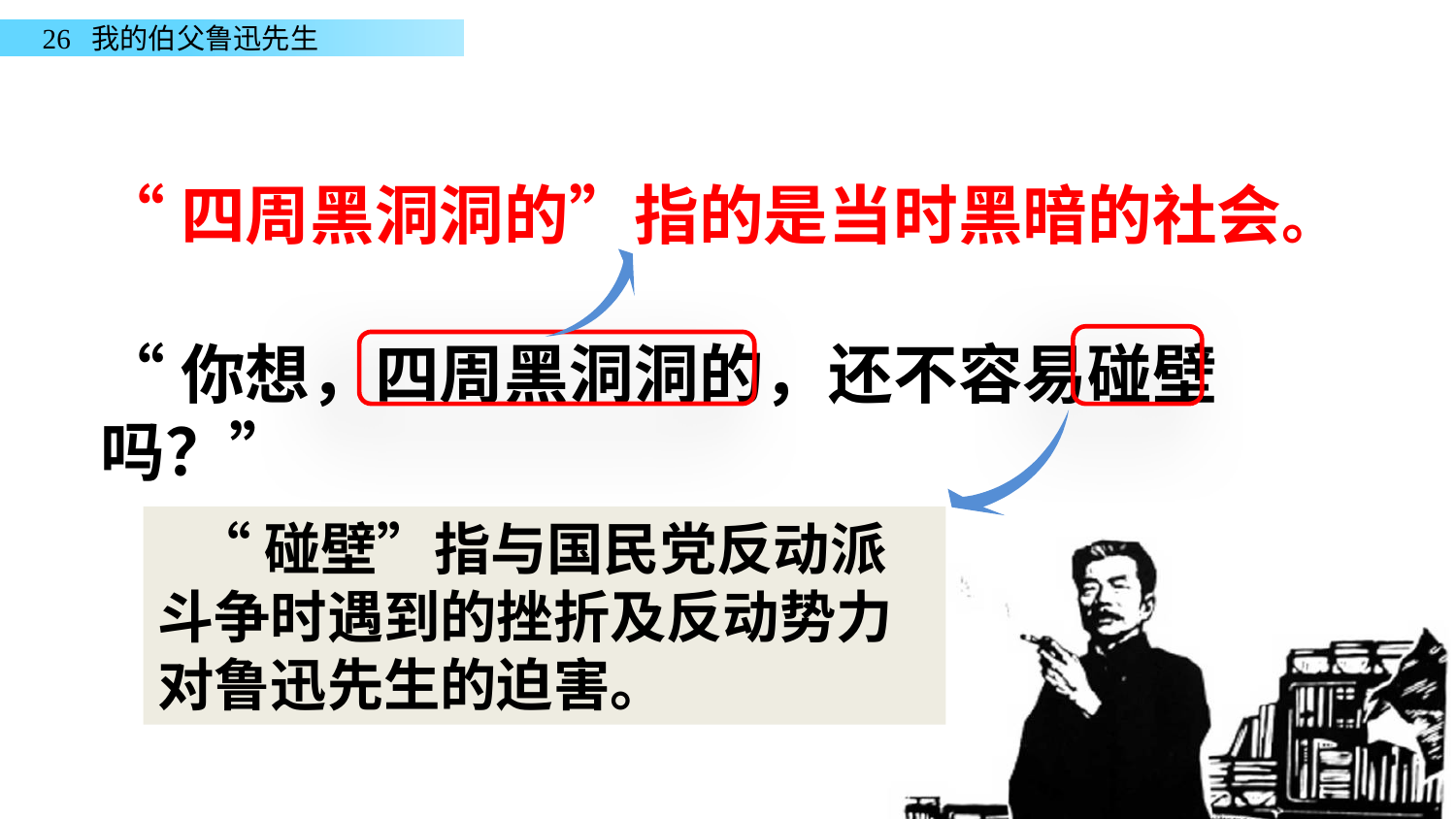

“四周黑洞洞的”指的是当时黑暗的社会。

“你想，四周黑洞洞的，还不容易碰壁吗？”

    “碰壁”指与国民党反动派
斗争时遇到的挫折及反动势力
对鲁迅先生的迫害。